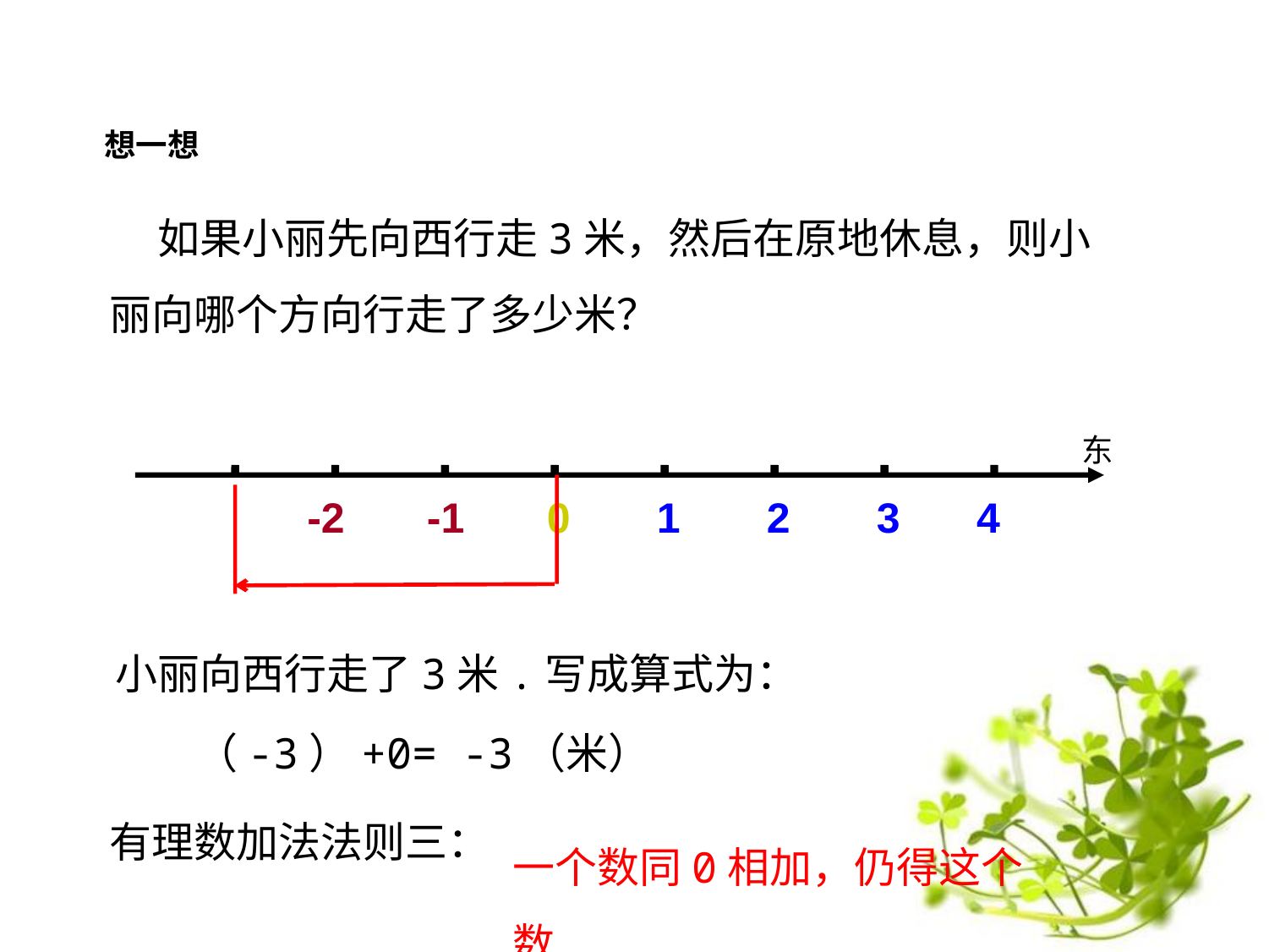

想一想
    如果小丽先向西行走3米，然后在原地休息，则小丽向哪个方向行走了多少米？
东

-2
-1
0
1
2
3
4

    小丽向西行走了3米.写成算式为：
    （-3）+0= -3（米）
有理数加法法则三：
一个数同0相加，仍得这个数.